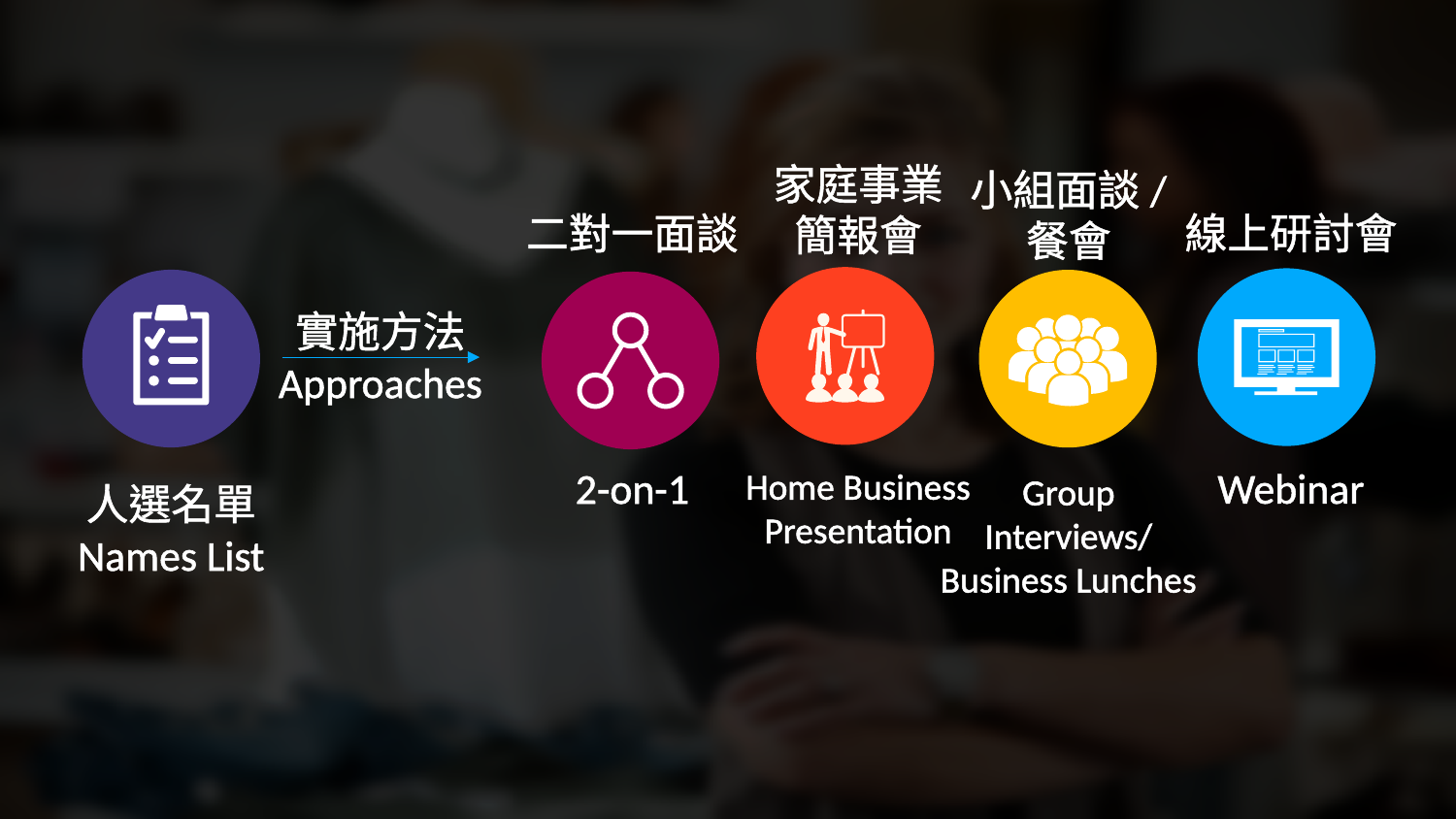

家庭事業
簡報會

Home Business Presentation

小組面談/
餐會

Group Interviews/ Business Lunches
線上研討會

Webinar
二對一面談

2-on-1

實施方法
Approaches
人選名單
Names List